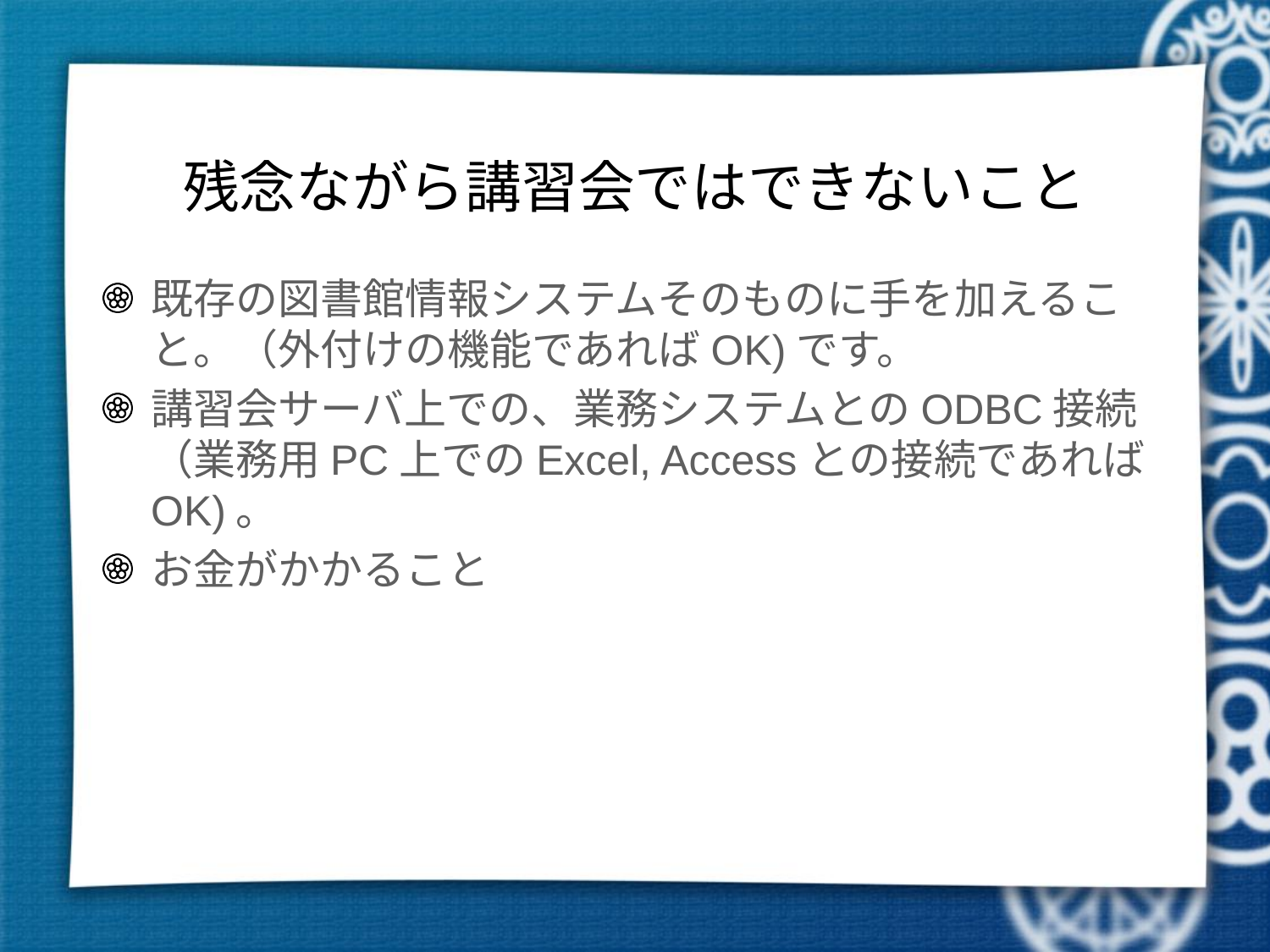

# 残念ながら講習会ではできないこと
既存の図書館情報システムそのものに手を加えること。（外付けの機能であればOK)です。
講習会サーバ上での、業務システムとのODBC接続（業務用PC上でのExcel, Accessとの接続であればOK)。
お金がかかること